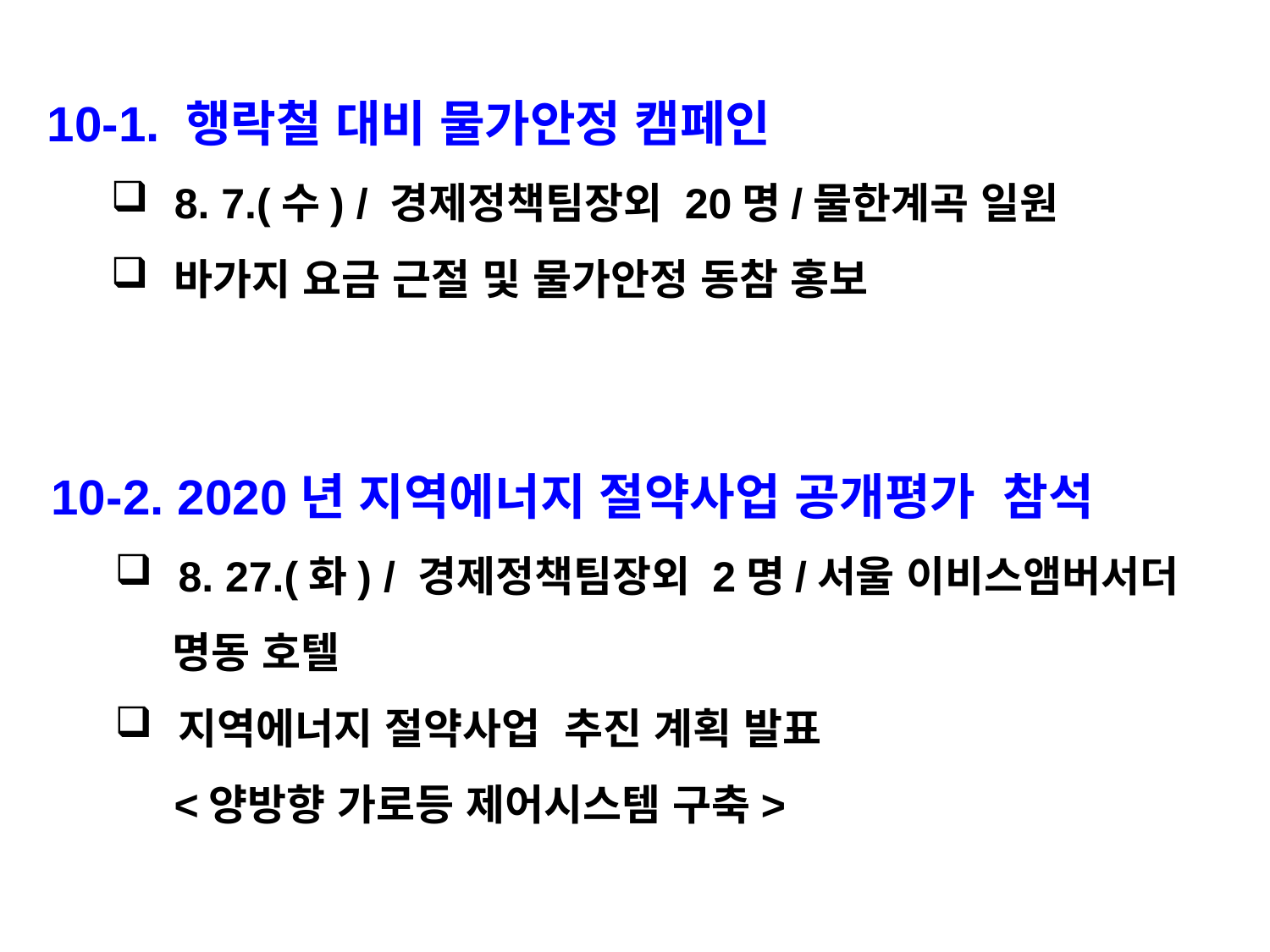

10-1. 행락철 대비 물가안정 캠페인
8. 7.(수) / 경제정책팀장외 20명/물한계곡 일원
바가지 요금 근절 및 물가안정 동참 홍보
10-2. 2020년 지역에너지 절약사업 공개평가  참석
8. 27.(화) / 경제정책팀장외 2명/서울 이비스앰버서더
    명동 호텔
지역에너지 절약사업  추진 계획 발표
     <양방향 가로등 제어시스템 구축>